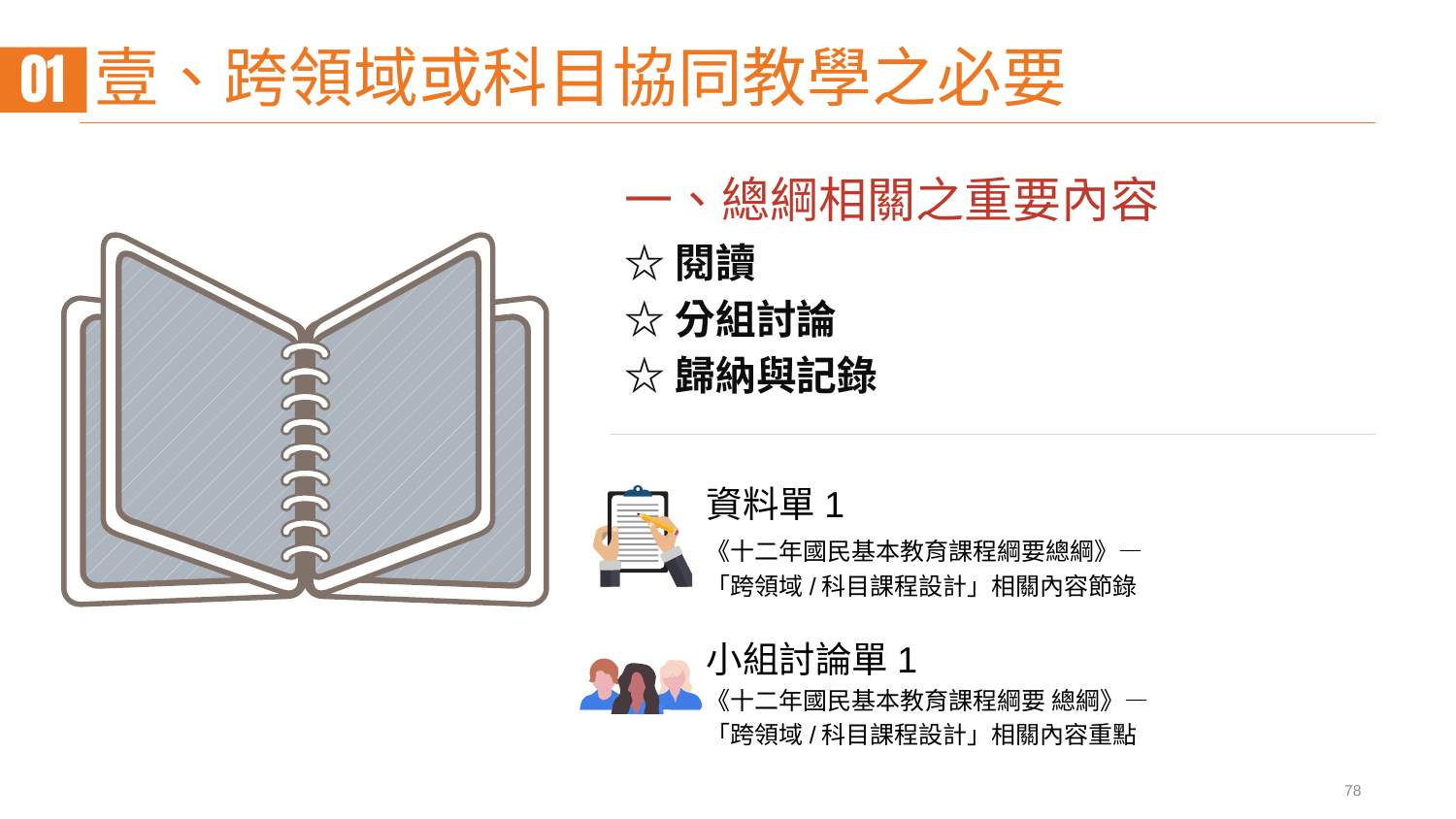

# 壹、跨領域或科目協同教學之必要
01
一、總綱相關之重要內容
☆閱讀
☆分組討論
☆歸納與記錄

資料單1
《十二年國民基本教育課程綱要總綱》—
「跨領域/科目課程設計」相關內容節錄

小組討論單1
《十二年國民基本教育課程綱要 總綱》—
「跨領域/科目課程設計」相關內容重點

78